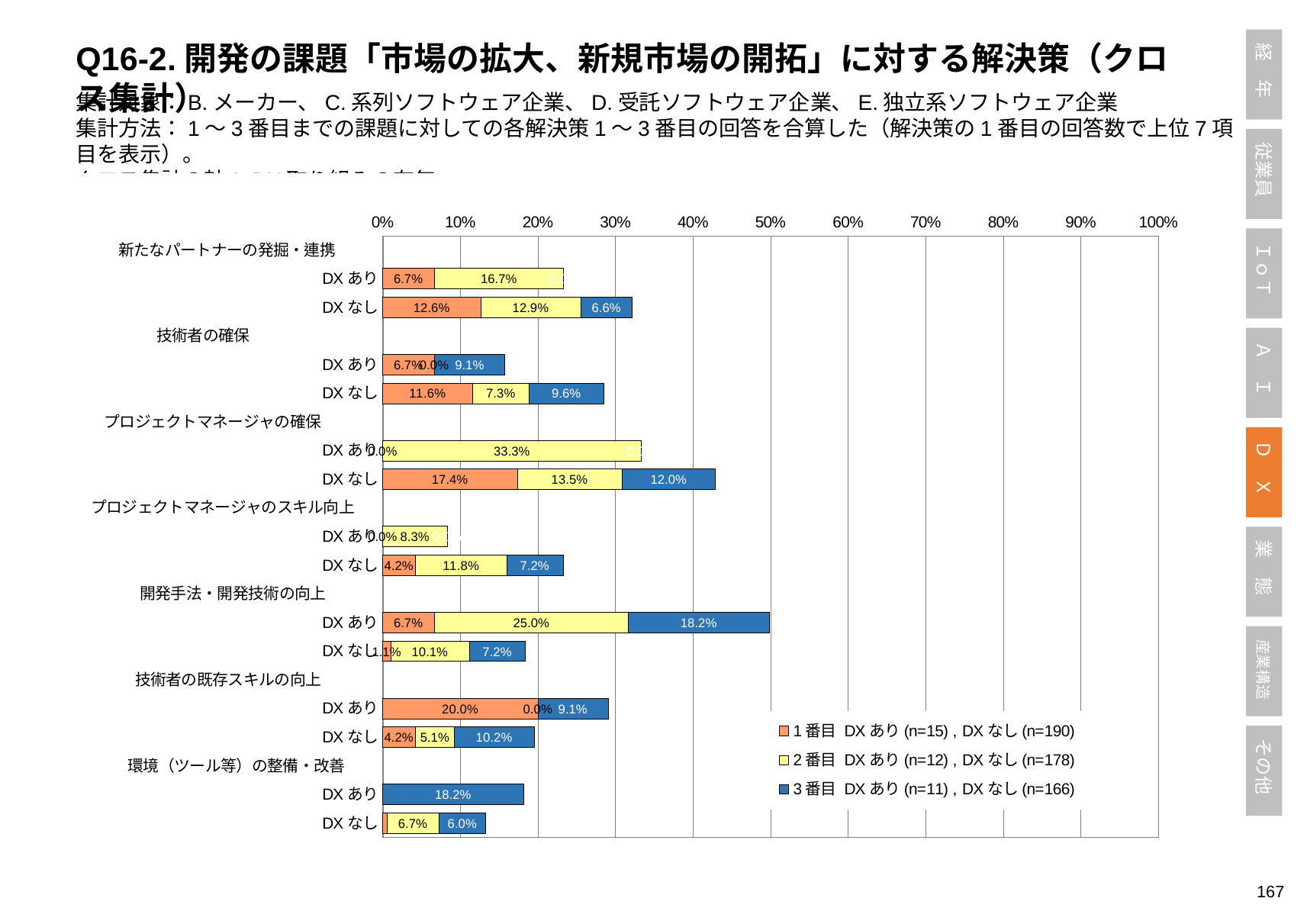

Q16-2.開発の課題「市場の拡大、新規市場の開拓」に対する解決策（クロス集計）
集計対象：B.メーカー、C.系列ソフトウェア企業、D.受託ソフトウェア企業、E.独立系ソフトウェア企業
集計方法：1～3番目までの課題に対しての各解決策1～3番目の回答を合算した（解決策の1番目の回答数で上位7項目を表示）。
クロス集計の軸：DX取り組みの有無

### Chart

| Category | 1番目 DXあり(n=15) , DXなし(n=190) | 2番目 DXあり(n=12) , DXなし(n=178) | 3番目 DXあり(n=11) , DXなし(n=166) |
|---|---|---|---|
| 新たなパートナーの発掘・連携          | None | None | None |
| DXあり | 0.06666666666666667 | 0.16666666666666666 | 0.0 |
| DXなし | 0.12631578947368421 | 0.12921348314606743 | 0.06626506024096386 |
| 技術者の確保                            | None | None | None |
| DXあり | 0.06666666666666667 | 0.0 | 0.09090909090909091 |
| DXなし | 0.11578947368421053 | 0.07303370786516854 | 0.0963855421686747 |
| プロジェクトマネージャの確保             | None | None | None |
| DXあり | 0.0 | 0.3333333333333333 | 0.0 |
| DXなし | 0.1736842105263158 | 0.1348314606741573 | 0.12048192771084337 |
| プロジェクトマネージャのスキル向上      | None | None | None |
| DXあり | 0.0 | 0.08333333333333333 | 0.0 |
| DXなし | 0.042105263157894736 | 0.11797752808988764 | 0.07228915662650602 |
| 開発手法・開発技術の向上            | None | None | None |
| DXあり | 0.06666666666666667 | 0.25 | 0.18181818181818182 |
| DXなし | 0.010526315789473684 | 0.10112359550561797 | 0.07228915662650602 |
| 技術者の既存スキルの向上             | None | None | None |
| DXあり | 0.2 | 0.0 | 0.09090909090909091 |
| DXなし | 0.042105263157894736 | 0.05056179775280899 | 0.10240963855421686 |
| 環境（ツール等）の整備・改善        | None | None | None |
| DXあり | 0.0 | 0.0 | 0.18181818181818182 |
| DXなし | 0.005263157894736842 | 0.06741573033707865 | 0.060240963855421686 |
167